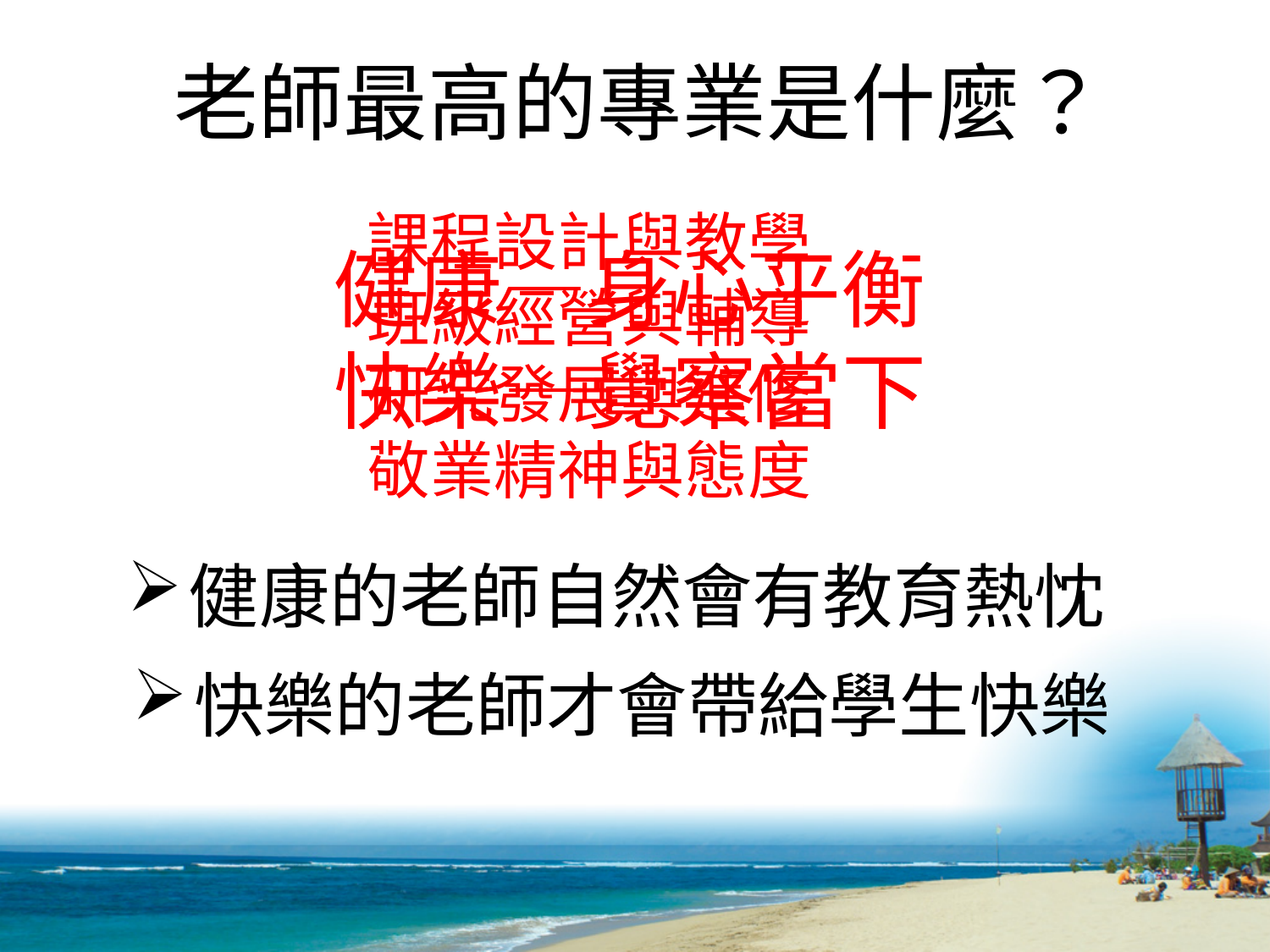

# 老師最高的專業是什麼？
課程設計與教學班級經營與輔導
研究發展與進修敬業精神與態度
健康—身心平衡
快樂—覺察當下
健康的老師自然會有教育熱忱
快樂的老師才會帶給學生快樂